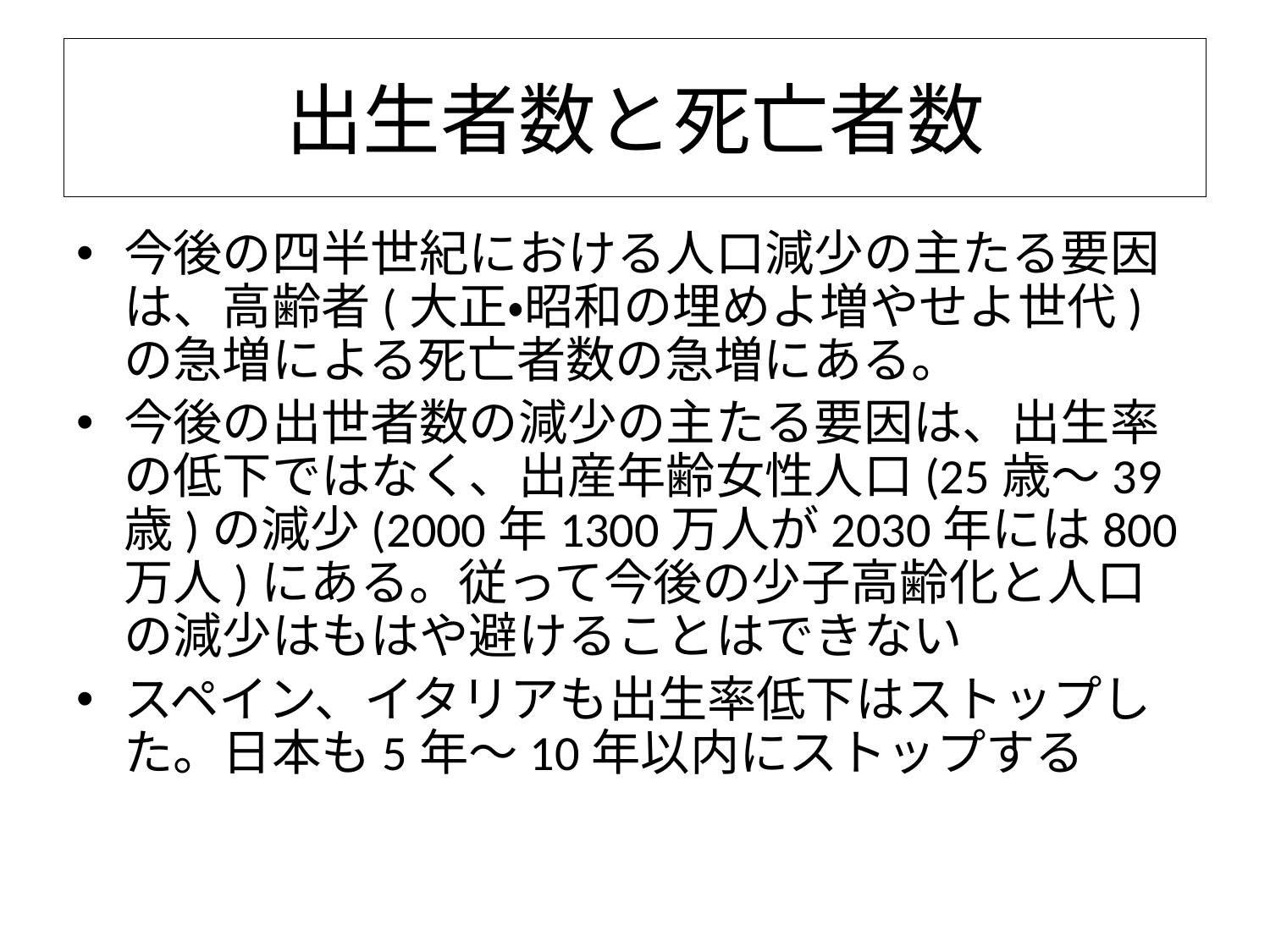

# 出生者数と死亡者数
今後の四半世紀における人口減少の主たる要因は、高齢者(大正・昭和の埋めよ増やせよ世代)の急増による死亡者数の急増にある。
今後の出世者数の減少の主たる要因は、出生率の低下ではなく、出産年齢女性人口(25歳～39歳)の減少(2000年1300万人が2030年には800万人)にある。従って今後の少子高齢化と人口の減少はもはや避けることはできない
スペイン、イタリアも出生率低下はストップした。日本も5年～10年以内にストップする